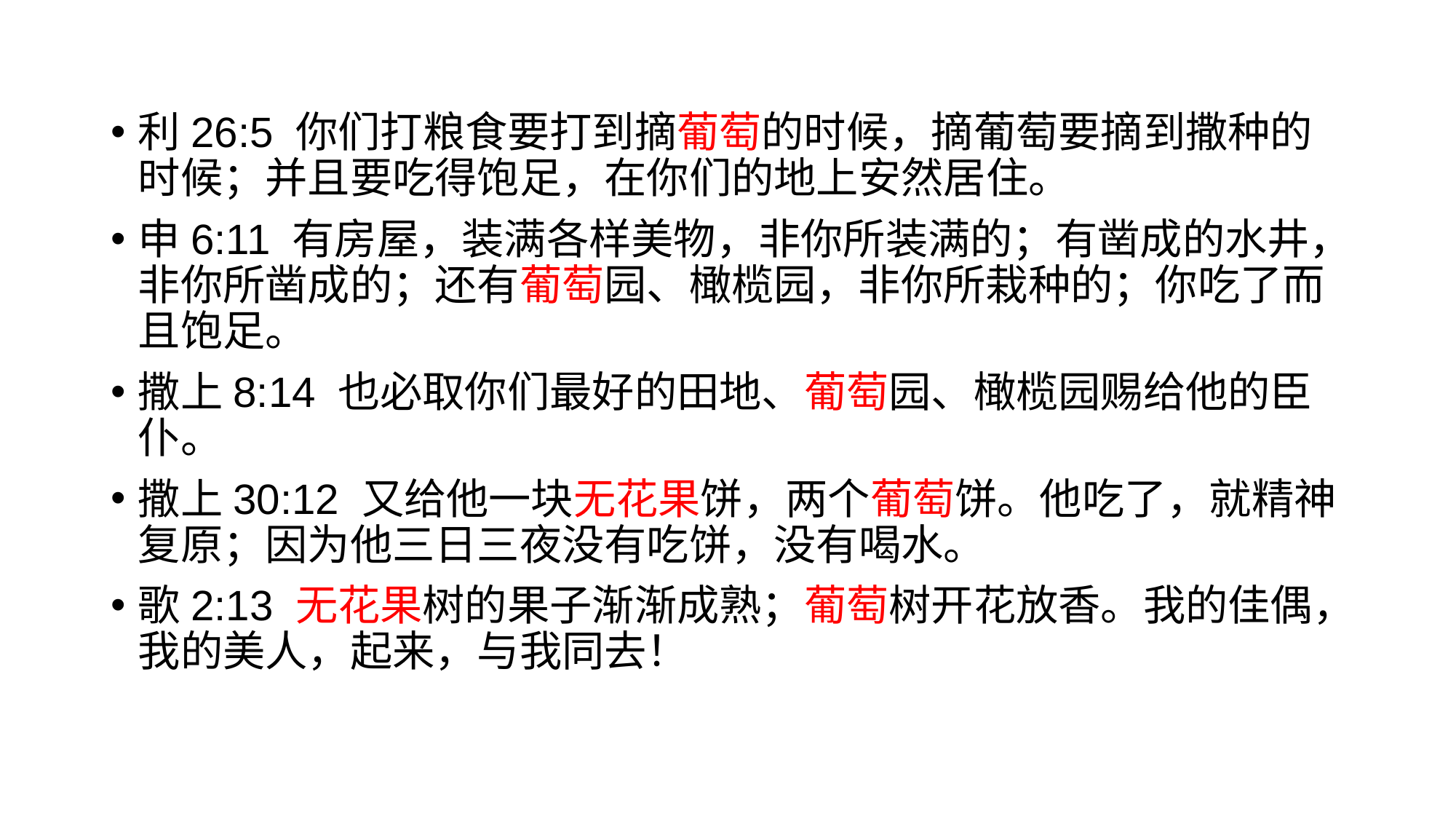

利26:5 你们打粮食要打到摘葡萄的时候，摘葡萄要摘到撒种的时候；并且要吃得饱足，在你们的地上安然居住。
申6:11 有房屋，装满各样美物，非你所装满的；有凿成的水井，非你所凿成的；还有葡萄园、橄榄园，非你所栽种的；你吃了而且饱足。
撒上8:14 也必取你们最好的田地、葡萄园、橄榄园赐给他的臣仆。
撒上30:12 又给他一块无花果饼，两个葡萄饼。他吃了，就精神复原；因为他三日三夜没有吃饼，没有喝水。
歌2:13 无花果树的果子渐渐成熟；葡萄树开花放香。我的佳偶，我的美人，起来，与我同去！